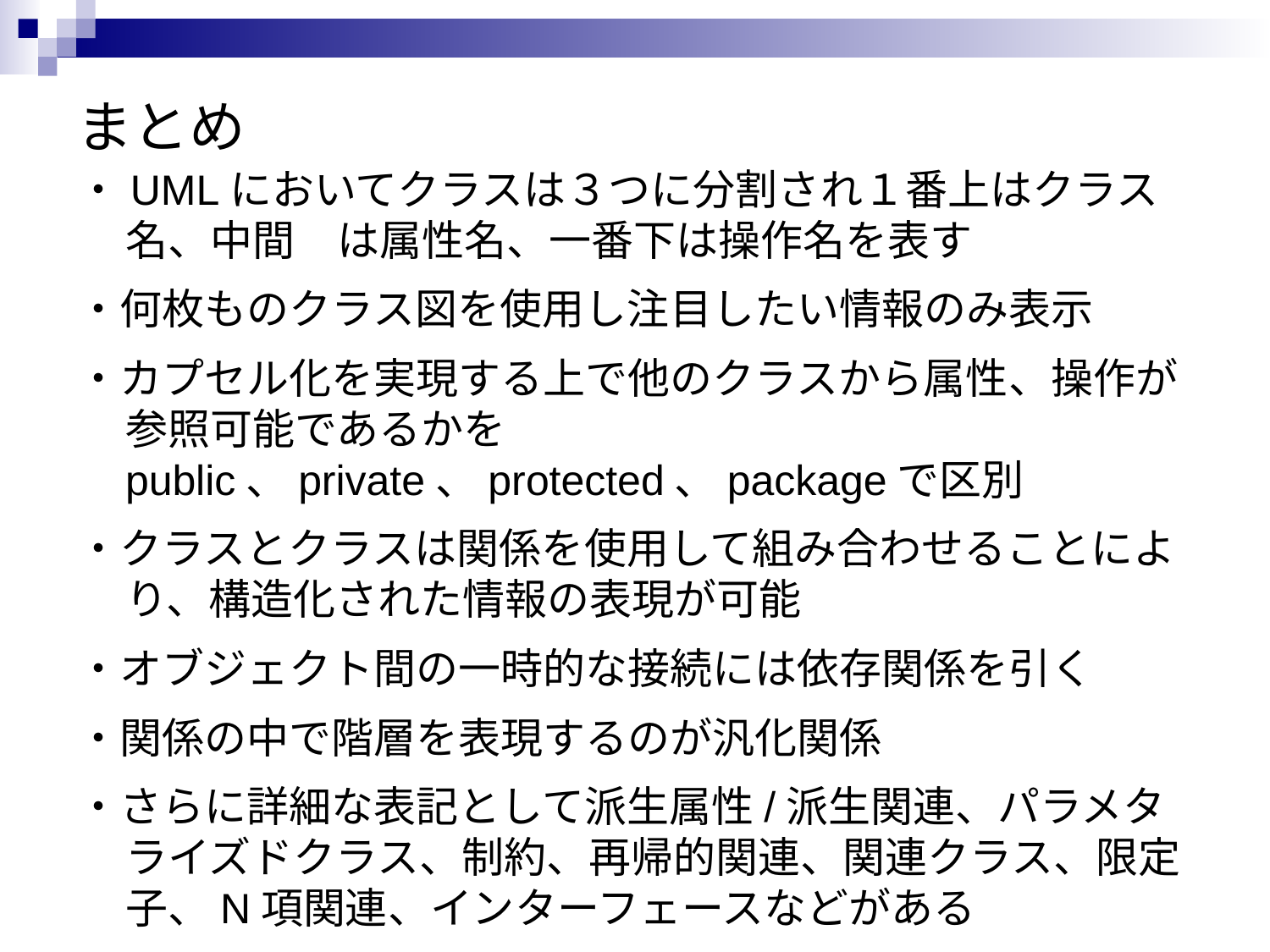

# まとめ
・UMLにおいてクラスは３つに分割され１番上はクラス名、中間　は属性名、一番下は操作名を表す

・何枚ものクラス図を使用し注目したい情報のみ表示

・カプセル化を実現する上で他のクラスから属性、操作が参照可能であるかをpublic、private、protected、packageで区別

・クラスとクラスは関係を使用して組み合わせることにより、構造化された情報の表現が可能

・オブジェクト間の一時的な接続には依存関係を引く

・関係の中で階層を表現するのが汎化関係

・さらに詳細な表記として派生属性/派生関連、パラメタライズドクラス、制約、再帰的関連、関連クラス、限定子、N項関連、インターフェースなどがある